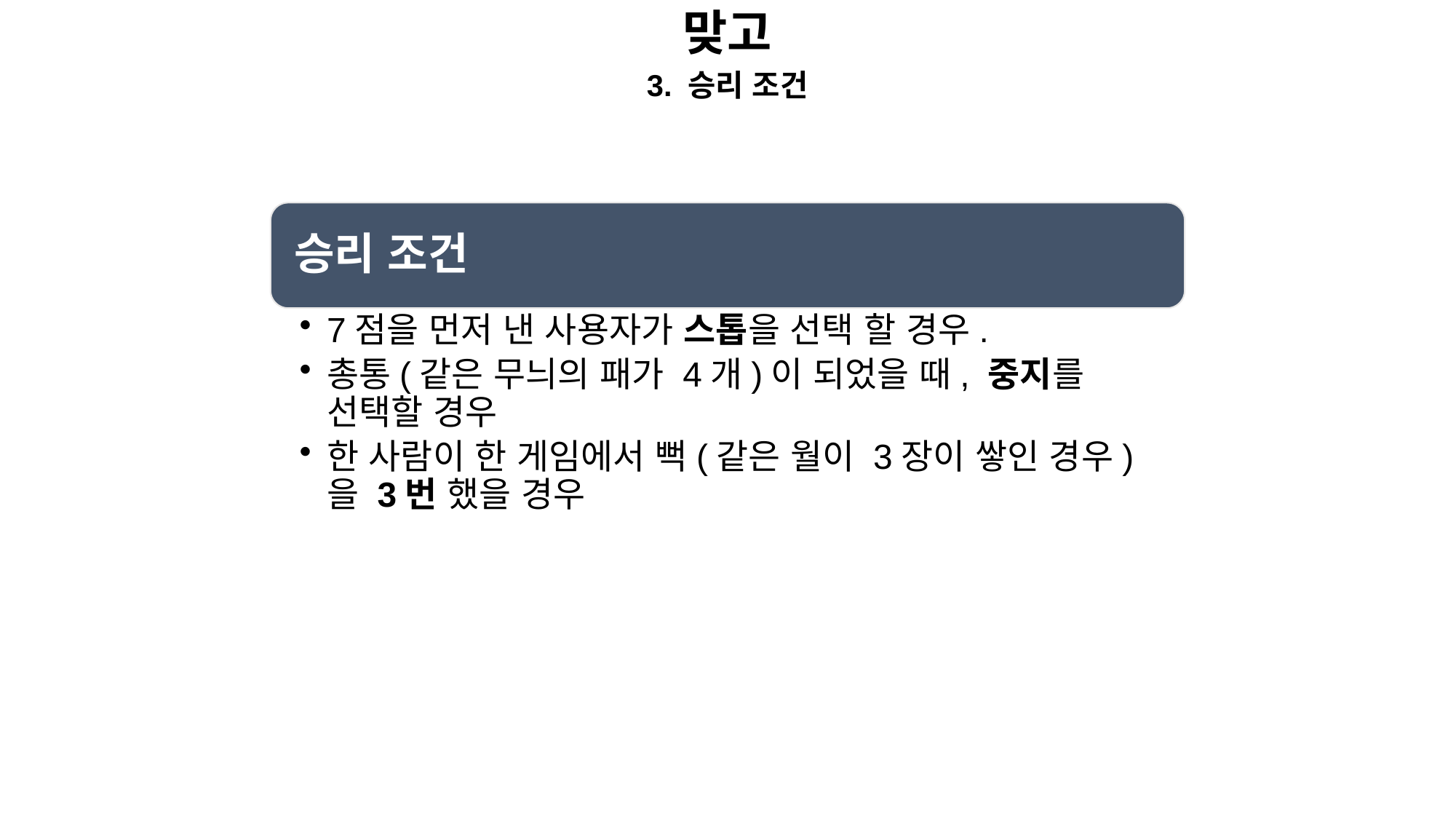

맞고
3. 승리 조건
승리 조건
7점을 먼저 낸 사용자가 스톱을 선택 할 경우.
총통(같은 무늬의 패가 4개)이 되었을 때, 중지를 선택할 경우
한 사람이 한 게임에서 뻑(같은 월이 3장이 쌓인 경우)을 3번 했을 경우